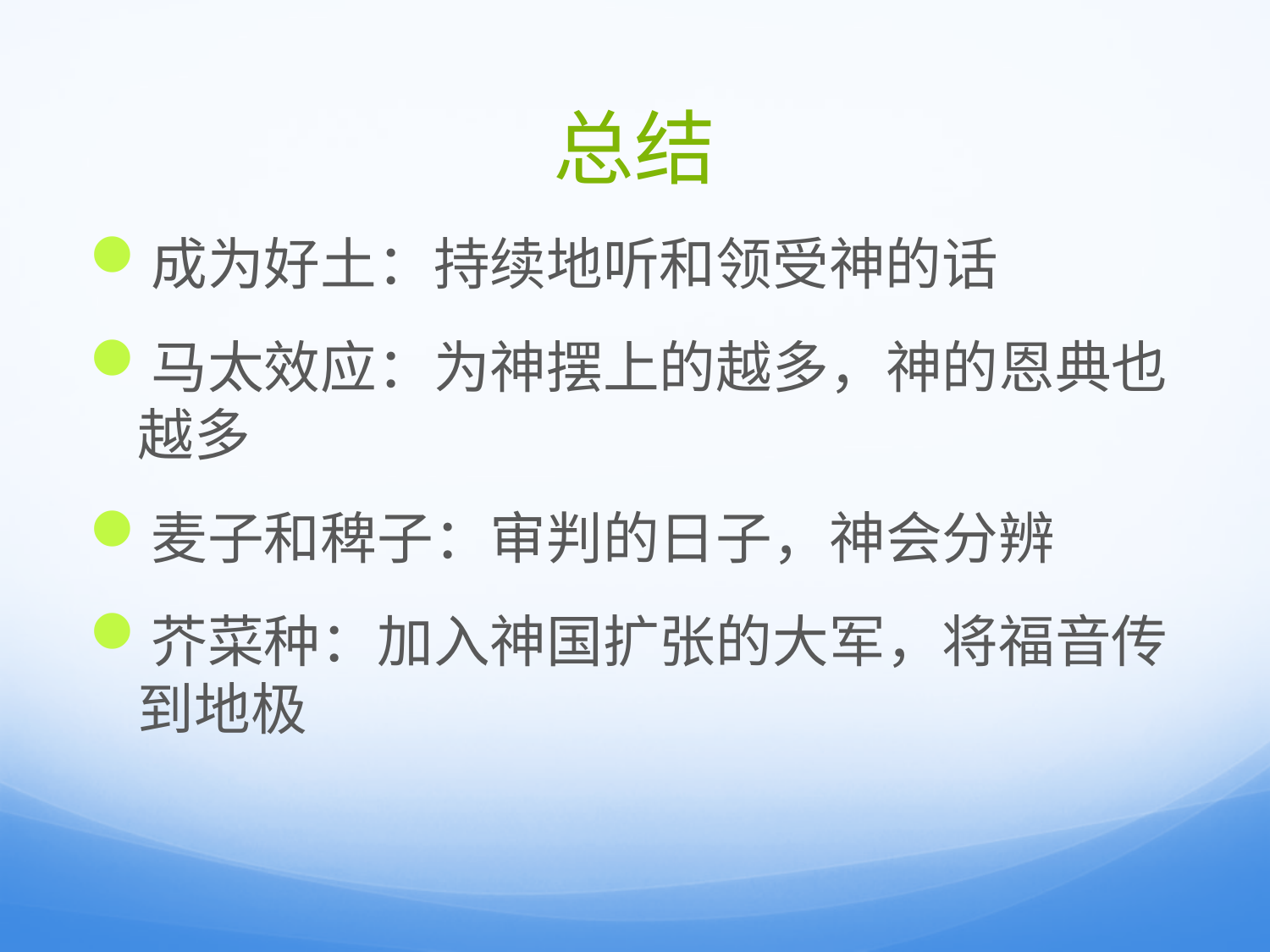

# 总结
成为好土：持续地听和领受神的话
马太效应：为神摆上的越多，神的恩典也越多
麦子和稗子：审判的日子，神会分辨
芥菜种：加入神国扩张的大军，将福音传到地极